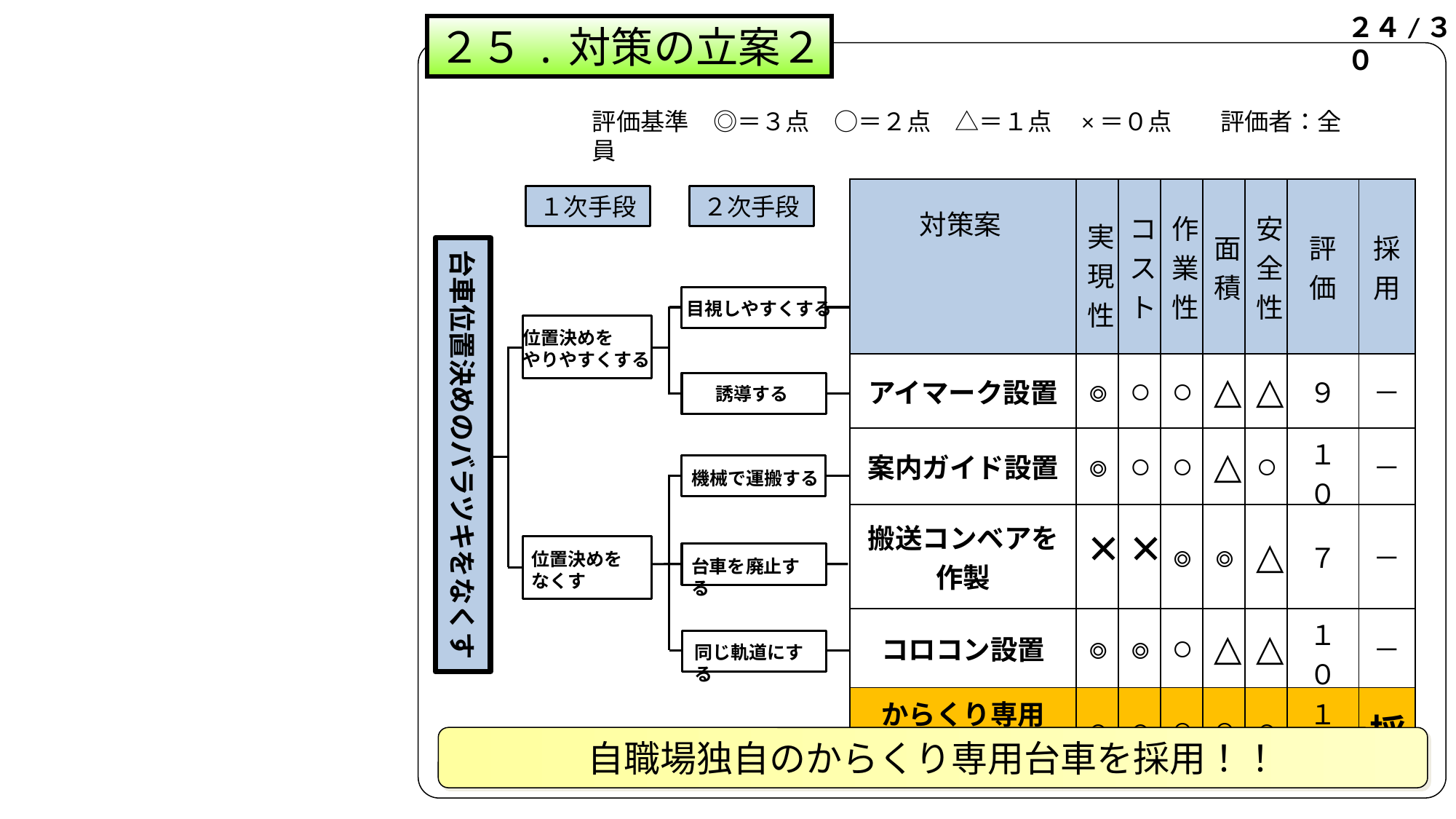

２４/３０
２５.対策の立案２

評価基準　◎＝３点　○＝２点　△＝１点　×＝０点　　評価者：全員
|  | 実現性 | コスト | 作業性 | 面積 | 安全性 | 評価 | 採用 |
| --- | --- | --- | --- | --- | --- | --- | --- |
| アイマーク設置 | ◎ | ○ | ○ | △ | △ | ９ | － |
| 案内ガイド設置 | ◎ | ○ | ○ | △ | ○ | １０ | － |
| 搬送コンベアを 作製 | × | × | ◎ | ◎ | △ | ７ | － |
| コロコン設置 | ◎ | ◎ | ○ | △ | △ | １０ | － |
| からくり専用 台車作製 | ◎ | ◎ | ○ | ○ | ◎ | １３ | 採 |
２次手段
１次手段
対策案
台車位置決めのバラツキをなくす

目視しやすくする

位置決めを
やりやすくする

誘導する

機械で運搬する

位置決めを
なくす

台車を廃止する

同じ軌道にする
自職場独自のからくり専用台車を採用！！